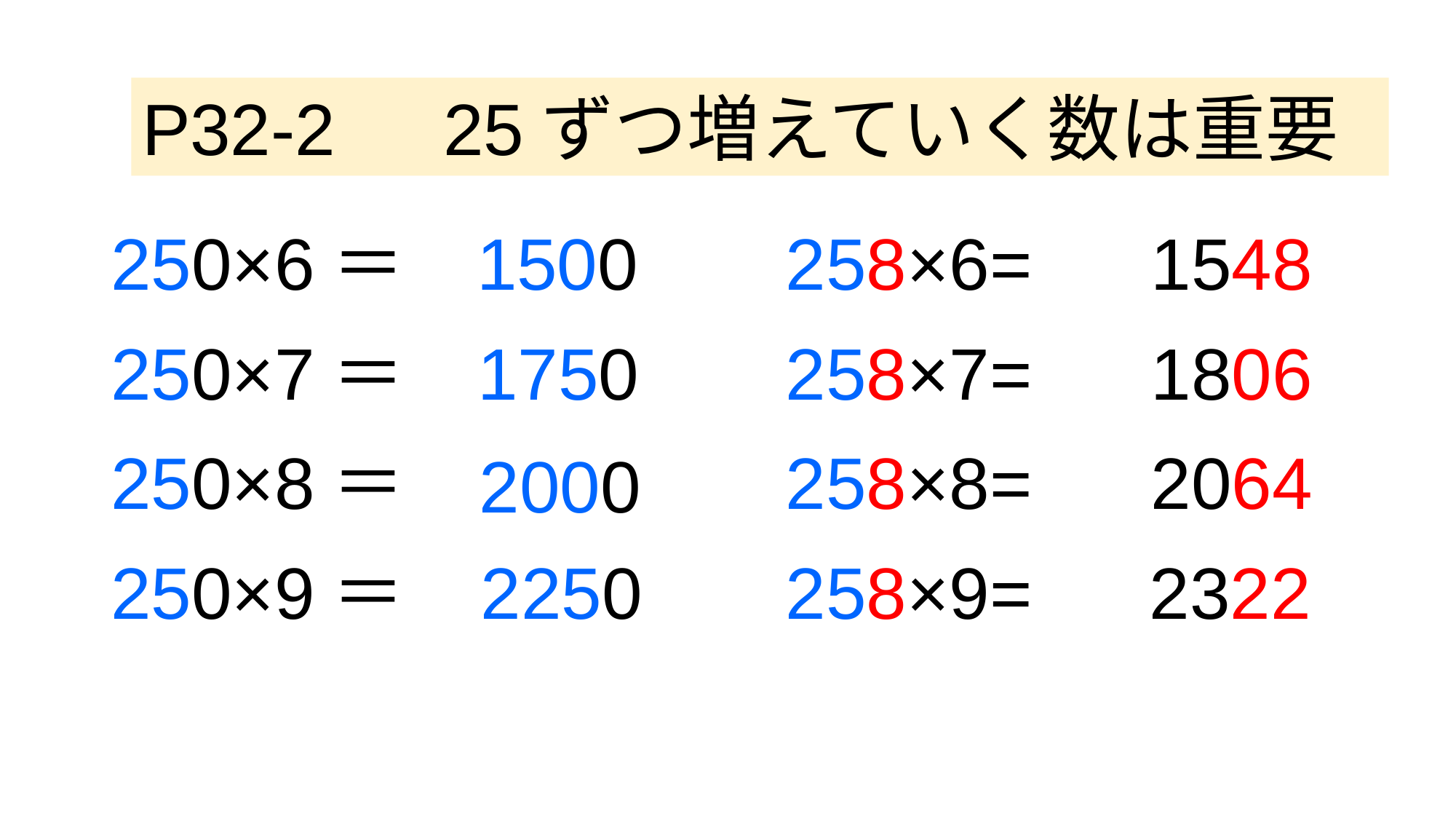

P32-2　25ずつ増えていく数は重要
250×6＝
1500
258×6=
1548
250×7＝
1750
258×7=
1806
250×8＝
258×8=
2064
2000
250×9＝
2250
258×9=
2322